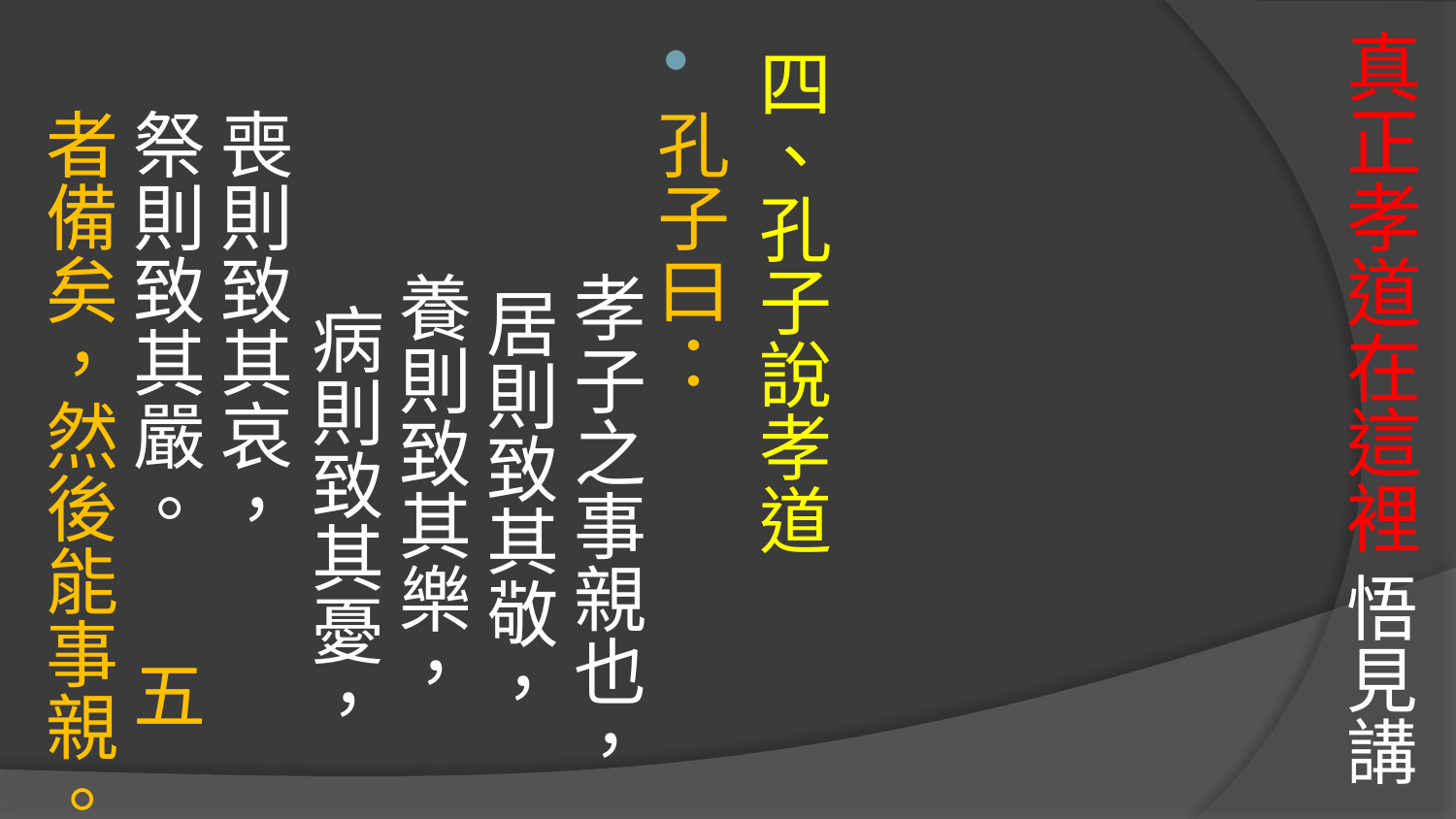

# 真正孝道在這裡 悟見講
四、孔子說孝道
孔子曰：                                  孝子之事親也，            居則致其敬，              養則致其樂，                 病則致其憂， 
喪則致其哀，             祭則致其嚴。       五者備矣，然後能事親。